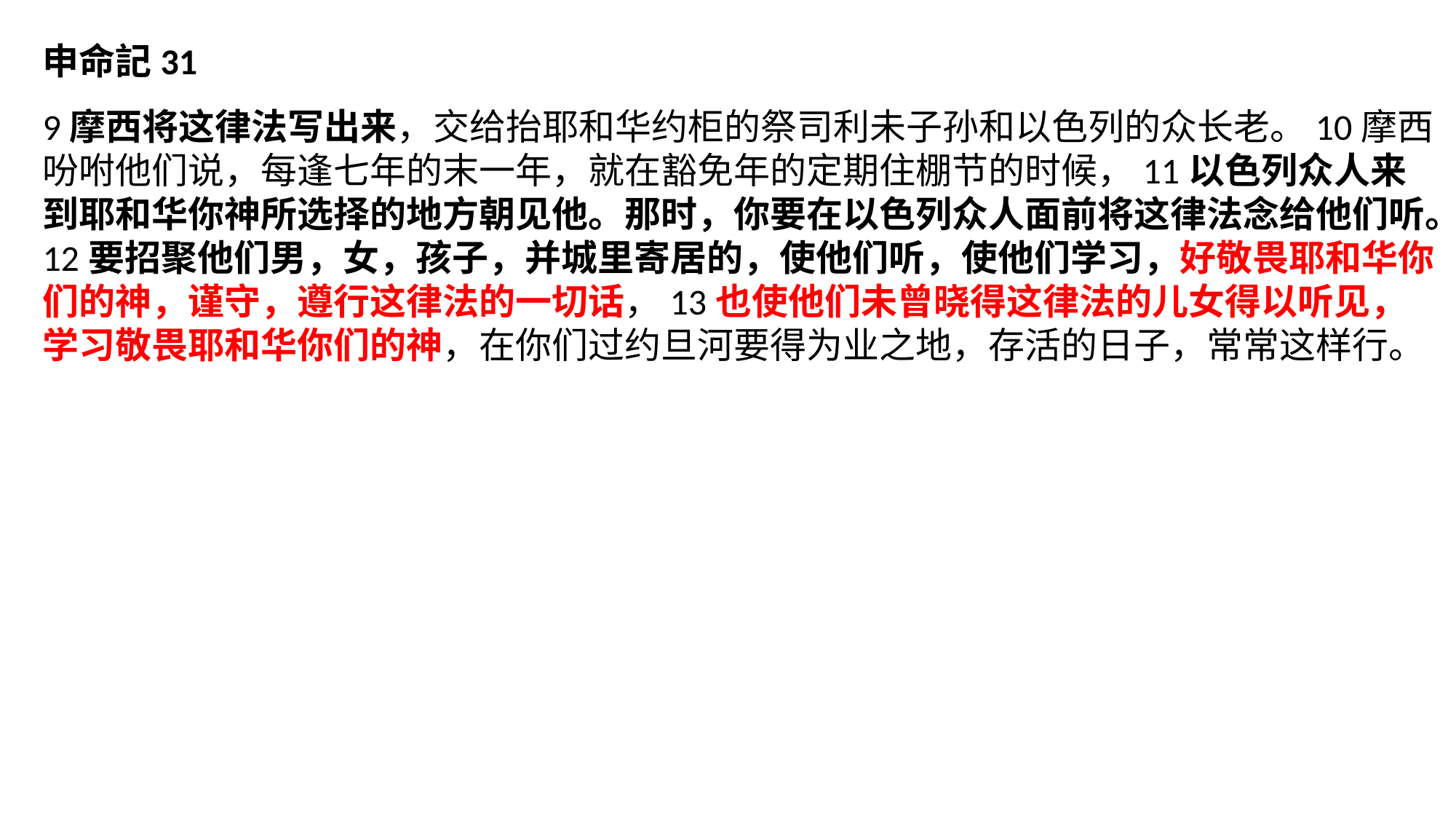

申命記31

9摩西将这律法写出来，交给抬耶和华约柜的祭司利未子孙和以色列的众长老。10摩西吩咐他们说，每逢七年的末一年，就在豁免年的定期住棚节的时候，11以色列众人来到耶和华你神所选择的地方朝见他。那时，你要在以色列众人面前将这律法念给他们听。12要招聚他们男，女，孩子，并城里寄居的，使他们听，使他们学习，好敬畏耶和华你们的神，谨守，遵行这律法的一切话，13也使他们未曾晓得这律法的儿女得以听见，学习敬畏耶和华你们的神，在你们过约旦河要得为业之地，存活的日子，常常这样行。